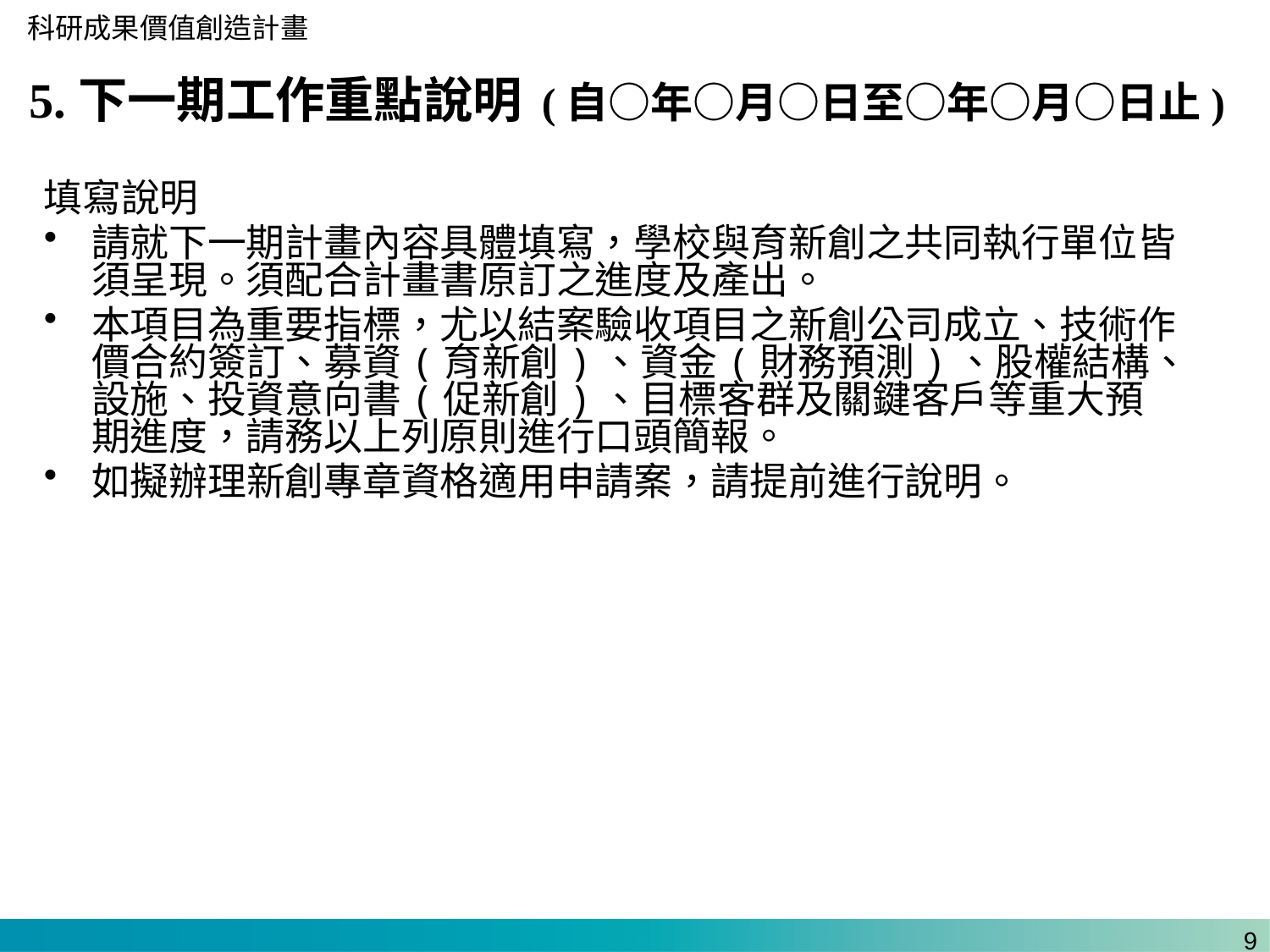

5.下一期工作重點說明 (自○年○月○日至○年○月○日止)
填寫說明
請就下一期計畫內容具體填寫，學校與育新創之共同執行單位皆須呈現。須配合計畫書原訂之進度及產出。
本項目為重要指標，尤以結案驗收項目之新創公司成立、技術作價合約簽訂、募資(育新創)、資金(財務預測)、股權結構、設施、投資意向書(促新創)、目標客群及關鍵客戶等重大預期進度，請務以上列原則進行口頭簡報。
如擬辦理新創專章資格適用申請案，請提前進行說明。
9